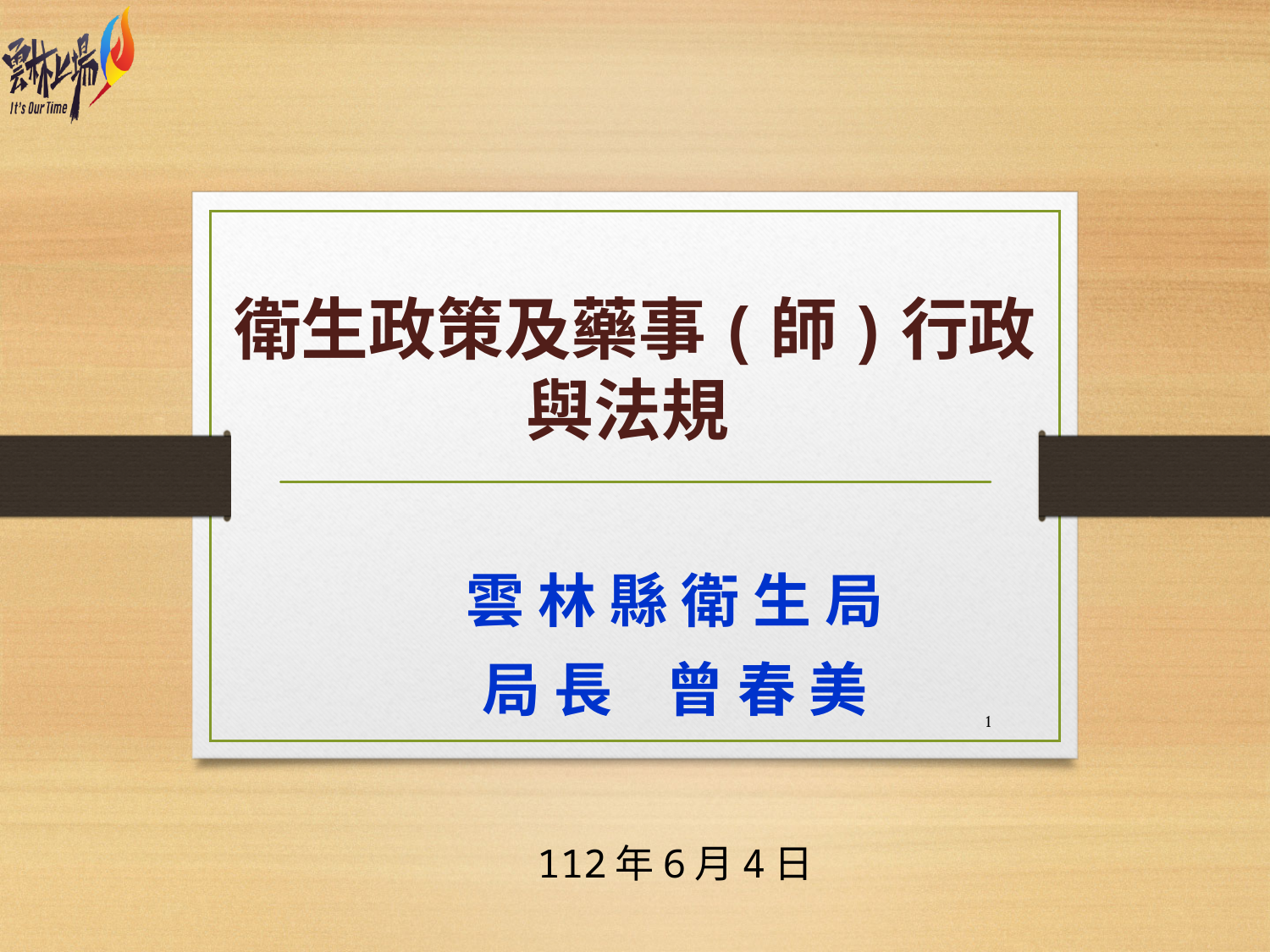

# 衛生政策及藥事(師)行政與法規
雲 林 縣 衛 生 局
局 長    曾 春 美

112年6月4日

1